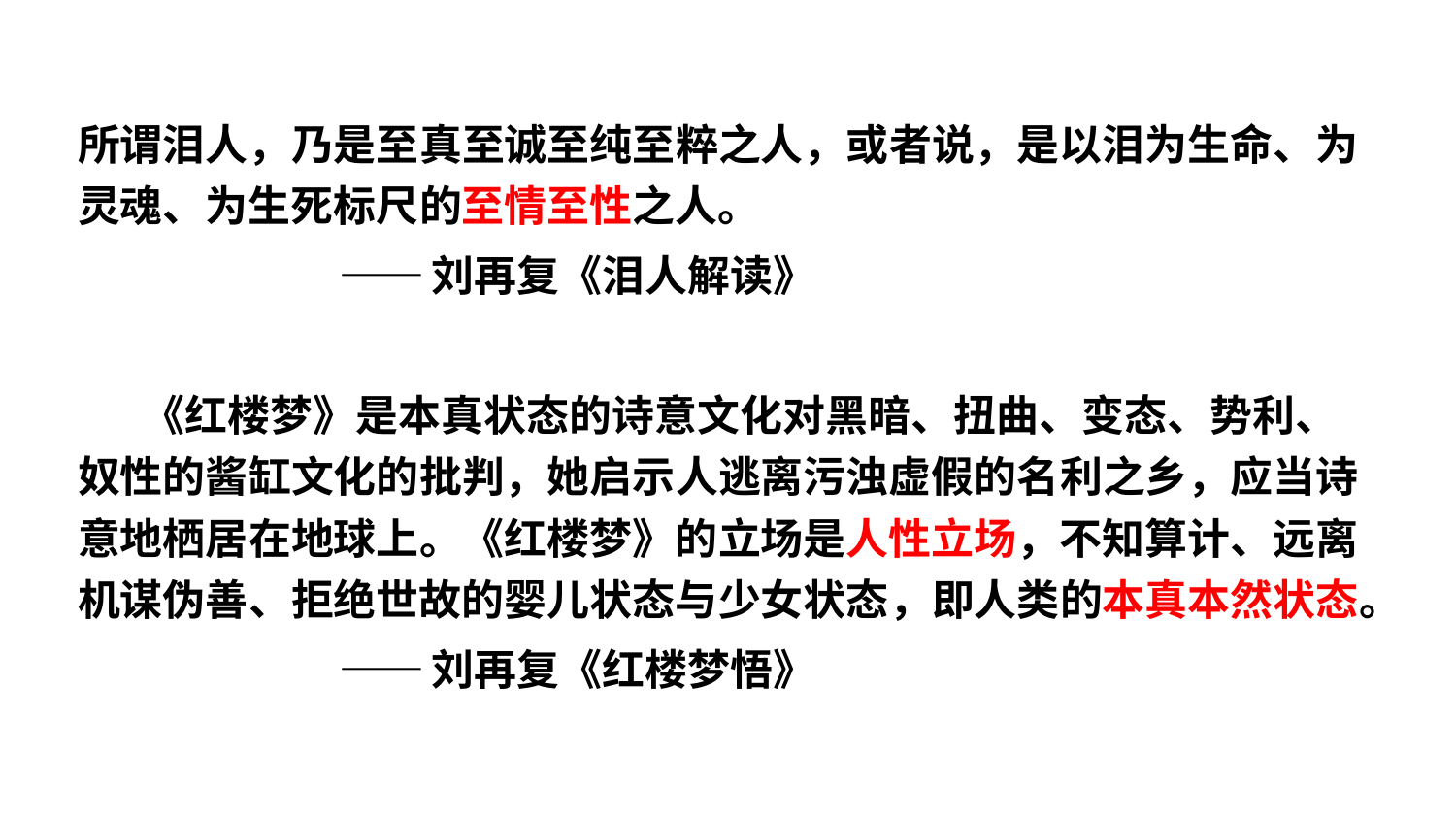

所谓泪人，乃是至真至诚至纯至粹之人，或者说，是以泪为生命、为灵魂、为生死标尺的至情至性之人。
                           ——刘再复《泪人解读》

      《红楼梦》是本真状态的诗意文化对黑暗、扭曲、变态、势利、奴性的酱缸文化的批判，她启示人逃离污浊虚假的名利之乡，应当诗意地栖居在地球上。《红楼梦》的立场是人性立场，不知算计、远离机谋伪善、拒绝世故的婴儿状态与少女状态，即人类的本真本然状态。
                           ——刘再复《红楼梦悟》